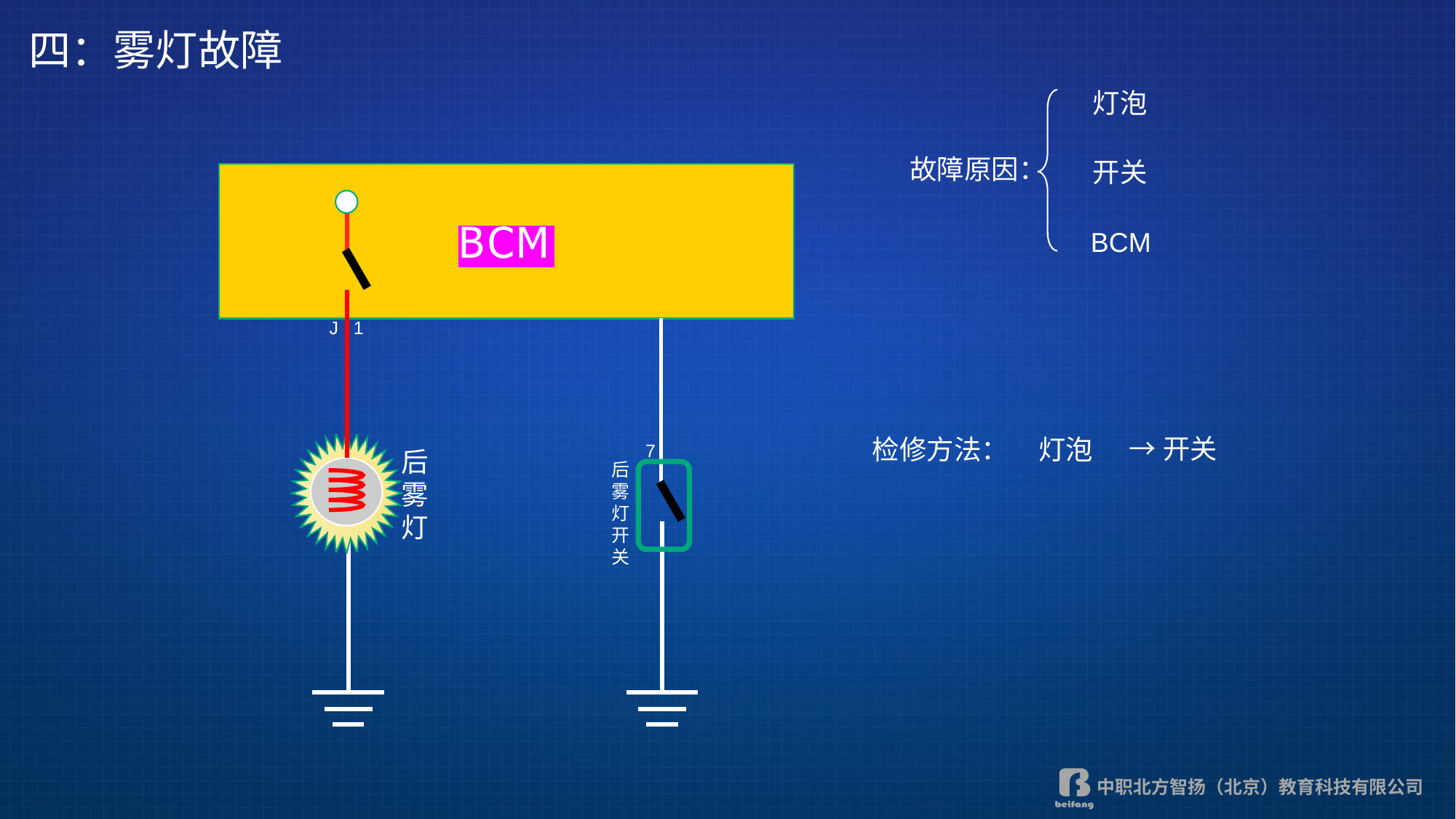

四：雾灯故障
灯泡

故障原因：
开关
BCM

BCM
J   1
→开关
检修方法：
灯泡

7
后雾灯
后雾灯开关